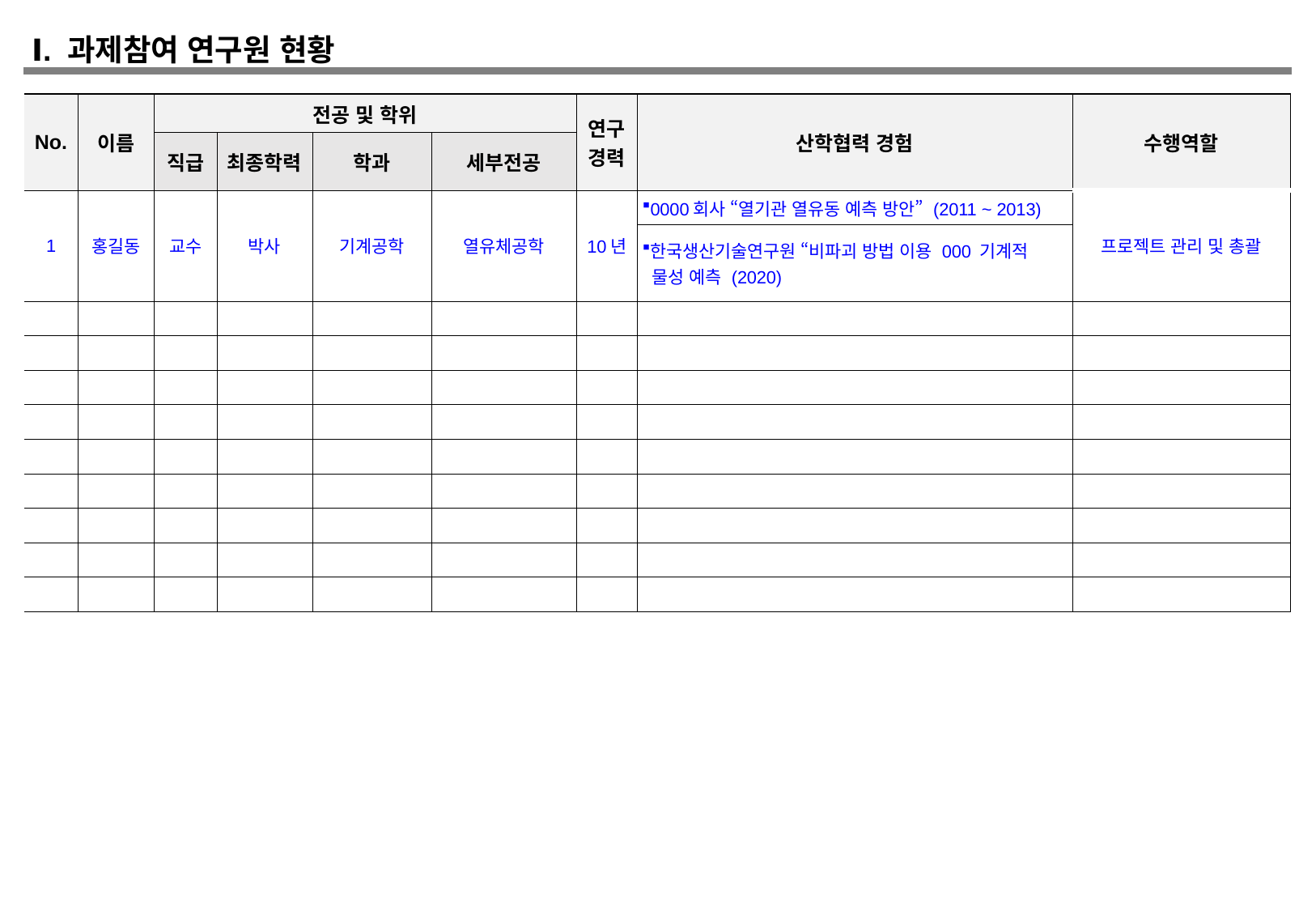

Ⅰ. 과제참여 연구원 현황

| No. | 이름 | 전공 및 학위 |  |  |  | 연구경력 | 산학협력 경험 | 수행역할 |
| --- | --- | --- | --- | --- | --- | --- | --- | --- |
|  |  | 직급 | 최종학력 | 학과 | 세부전공 |  |  |  |
| 1 | 홍길동 | 교수 | 박사 | 기계공학 | 열유체공학 | 10년 | 0000회사 “열기관 열유동 예측 방안” (2011 ~ 2013) | 프로젝트 관리 및 총괄 |
|  |  |  |  |  |  |  | 한국생산기술연구원 “비파괴 방법 이용 000 기계적 물성 예측 (2020) |  |
|  |  |  |  |  |  |  |  |  |
|  |  |  |  |  |  |  |  |  |
|  |  |  |  |  |  |  |  |  |
|  |  |  |  |  |  |  |  |  |
|  |  |  |  |  |  |  |  |  |
|  |  |  |  |  |  |  |  |  |
|  |  |  |  |  |  |  |  |  |
|  |  |  |  |  |  |  |  |  |
|  |  |  |  |  |  |  |  |  |